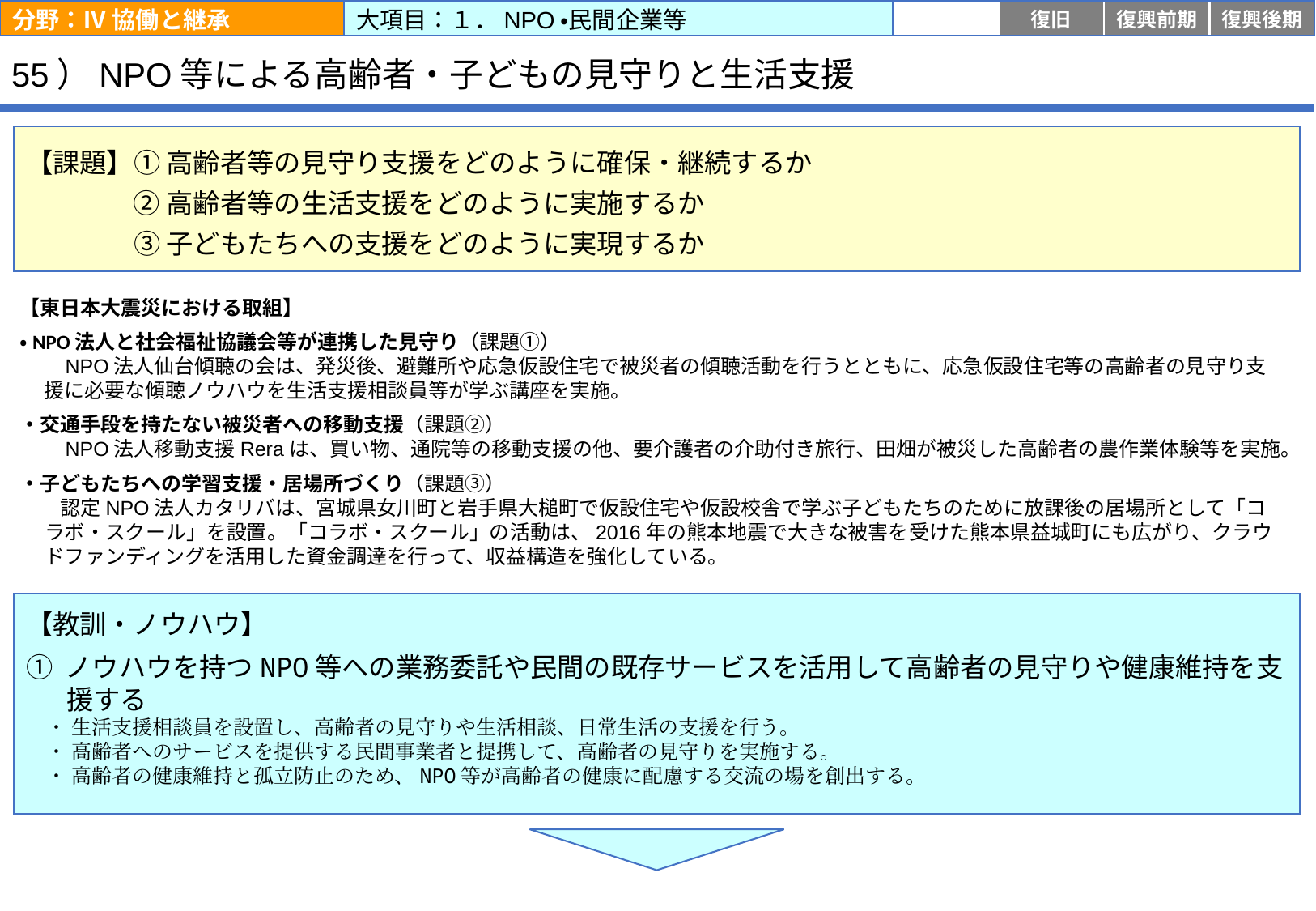

分野：Ⅳ 協働と継承
大項目：１．NPO・民間企業等
応急
復旧
復興前期
復興後期

# 55）NPO等による高齢者・子どもの見守りと生活支援
【課題】① 高齢者等の見守り支援をどのように確保・継続するか
　　　　② 高齢者等の生活支援をどのように実施するか
　　　　③ 子どもたちへの支援をどのように実現するか
【東日本大震災における取組】
・NPO法人と社会福祉協議会等が連携した見守り（課題①）
　　NPO法人仙台傾聴の会は、発災後、避難所や応急仮設住宅で被災者の傾聴活動を行うとともに、応急仮設住宅等の高齢者の見守り支援に必要な傾聴ノウハウを生活支援相談員等が学ぶ講座を実施。
・交通手段を持たない被災者への移動支援（課題②）
　　NPO法人移動支援Reraは、買い物、通院等の移動支援の他、要介護者の介助付き旅行、田畑が被災した高齢者の農作業体験等を実施。
・子どもたちへの学習支援・居場所づくり（課題③）
　　認定NPO法人カタリバは、宮城県女川町と岩手県大槌町で仮設住宅や仮設校舎で学ぶ子どもたちのために放課後の居場所として「コラボ・スクール」を設置。「コラボ・スクール」の活動は、2016年の熊本地震で大きな被害を受けた熊本県益城町にも広がり、クラウドファンディングを活用した資金調達を行って、収益構造を強化している。
【教訓・ノウハウ】
① ノウハウを持つNPO等への業務委託や民間の既存サービスを活用して高齢者の見守りや健康維持を支援する
　・ 生活支援相談員を設置し、高齢者の見守りや生活相談、日常生活の支援を行う。
　・ 高齢者へのサービスを提供する民間事業者と提携して、高齢者の見守りを実施する。
　・ 高齢者の健康維持と孤立防止のため、NPO等が高齢者の健康に配慮する交流の場を創出する。